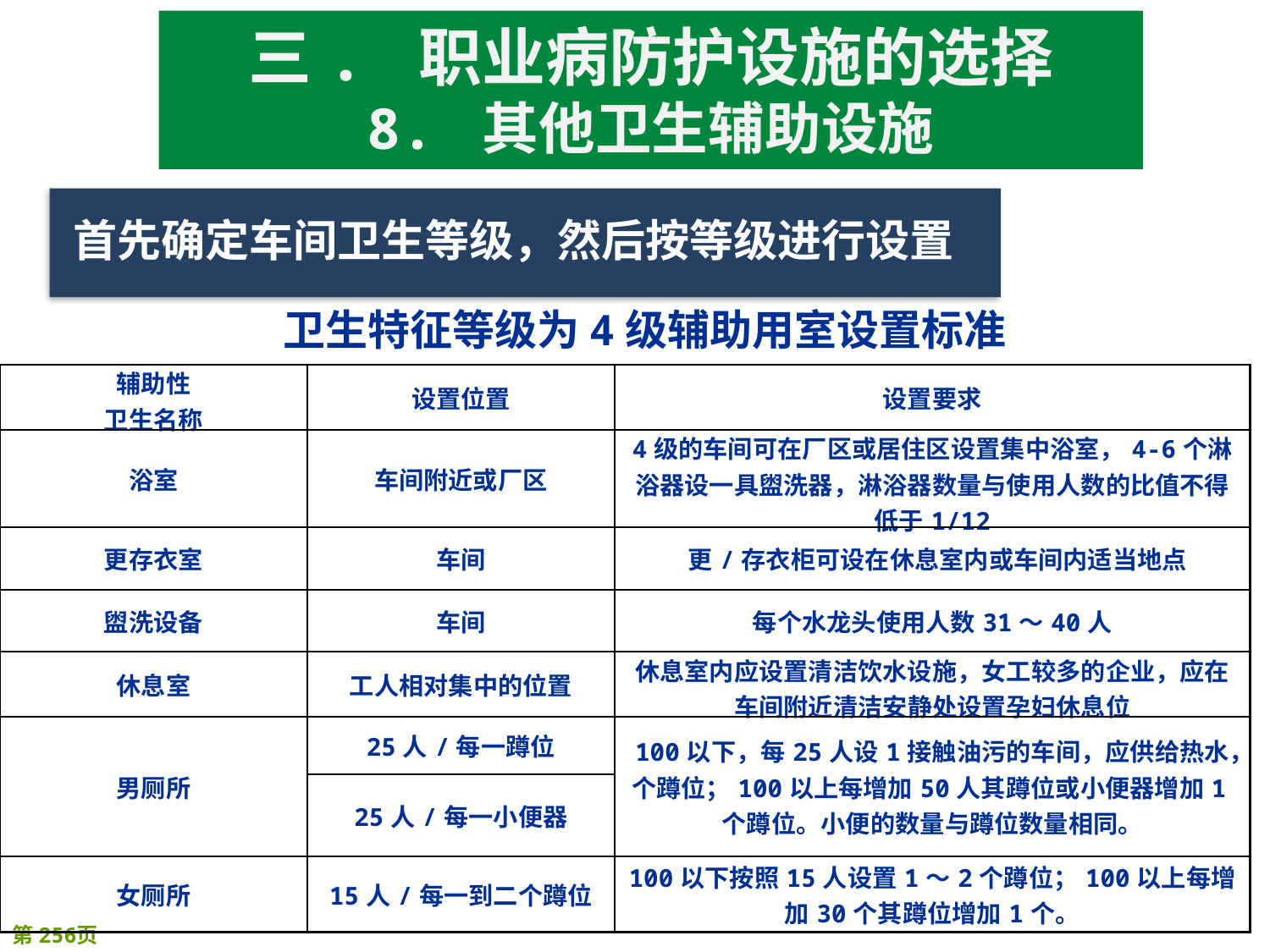

三. 职业病防护设施的选择
8. 其他卫生辅助设施
 首先确定车间卫生等级，然后按等级进行设置

卫生特征等级为4级辅助用室设置标准
| 辅助性 卫生名称 | 设置位置 | 设置要求 |
| --- | --- | --- |
| 浴室 | 车间附近或厂区 | 4级的车间可在厂区或居住区设置集中浴室，4-6个淋浴器设一具盥洗器，淋浴器数量与使用人数的比值不得低于1/12 |
| 更存衣室 | 车间 | 更/存衣柜可设在休息室内或车间内适当地点 |
| 盥洗设备 | 车间 | 每个水龙头使用人数31～40人 |
| 休息室 | 工人相对集中的位置 | 休息室内应设置清洁饮水设施，女工较多的企业，应在车间附近清洁安静处设置孕妇休息位 |
| 男厕所 | 25人/每一蹲位 | 100以下，每25人设1接触油污的车间，应供给热水，个蹲位；100以上每增加50人其蹲位或小便器增加1个蹲位。小便的数量与蹲位数量相同。 |
|  | 25人/每一小便器 |  |
| 女厕所 | 15人/每一到二个蹲位 | 100以下按照15人设置1～2个蹲位；100以上每增加30个其蹲位增加1个。 |